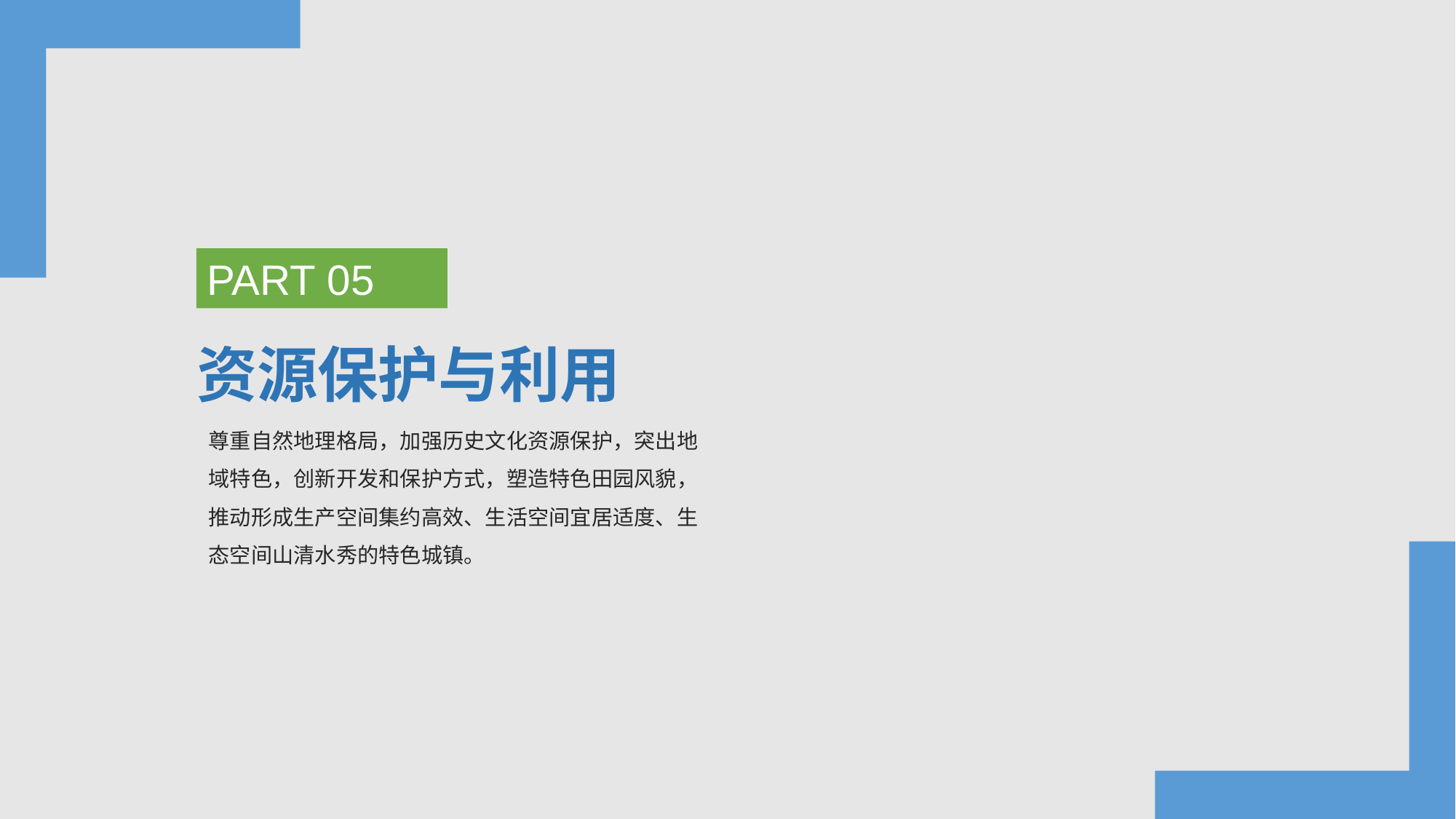

PART 05
资源保护与利用
尊重自然地理格局，加强历史文化资源保护，突出地域特色，创新开发和保护方式，塑造特色田园风貌，推动形成生产空间集约高效、生活空间宜居适度、生态空间山清水秀的特色城镇。